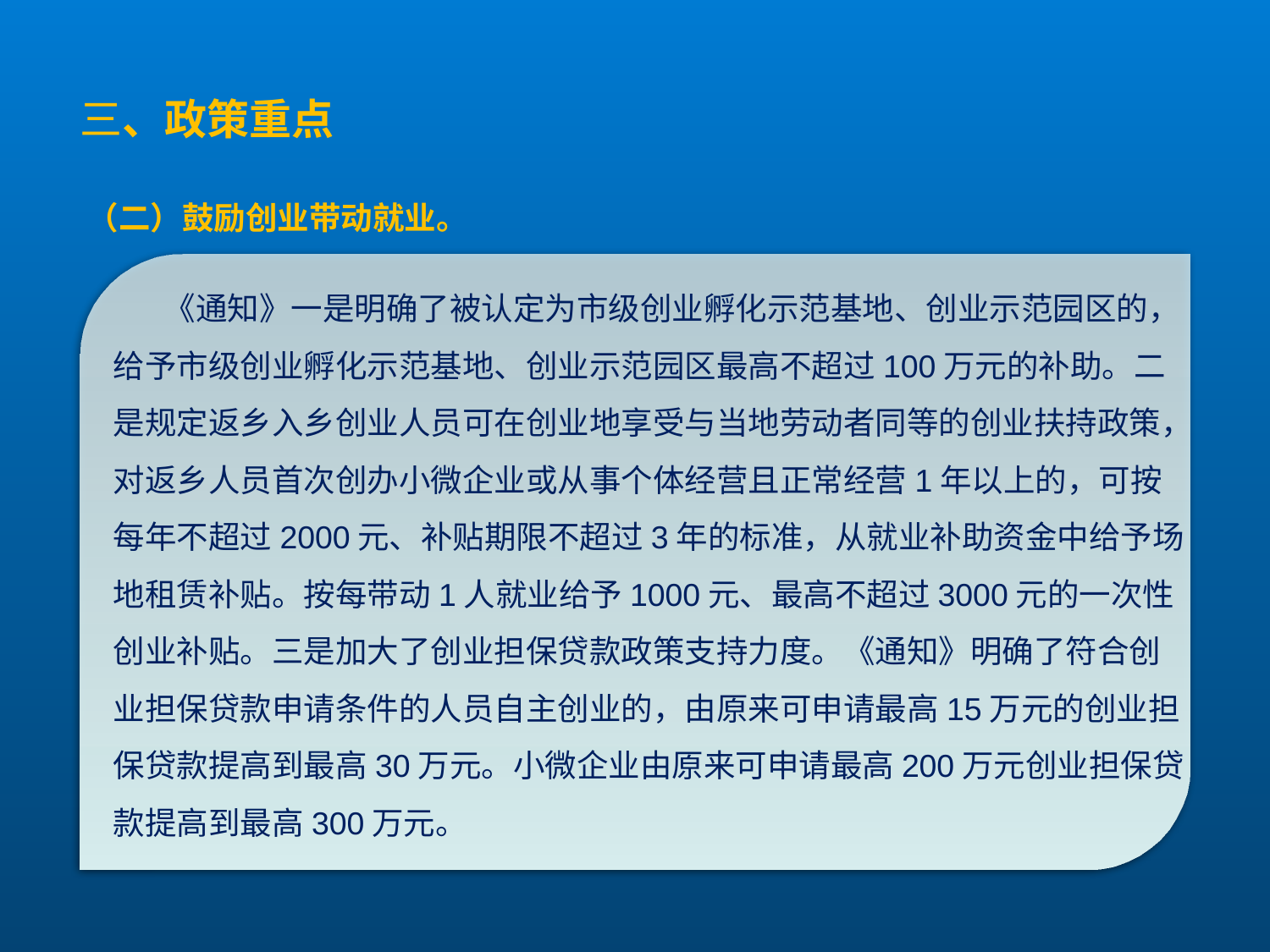

三、政策重点
     （二）鼓励创业带动就业。

      《通知》一是明确了被认定为市级创业孵化示范基地、创业示范园区的，给予市级创业孵化示范基地、创业示范园区最高不超过100万元的补助。二是规定返乡入乡创业人员可在创业地享受与当地劳动者同等的创业扶持政策，对返乡人员首次创办小微企业或从事个体经营且正常经营1年以上的，可按每年不超过2000元、补贴期限不超过3年的标准，从就业补助资金中给予场地租赁补贴。按每带动1人就业给予1000元、最高不超过3000元的一次性创业补贴。三是加大了创业担保贷款政策支持力度。《通知》明确了符合创业担保贷款申请条件的人员自主创业的，由原来可申请最高15万元的创业担保贷款提高到最高30万元。小微企业由原来可申请最高200万元创业担保贷款提高到最高300万元。